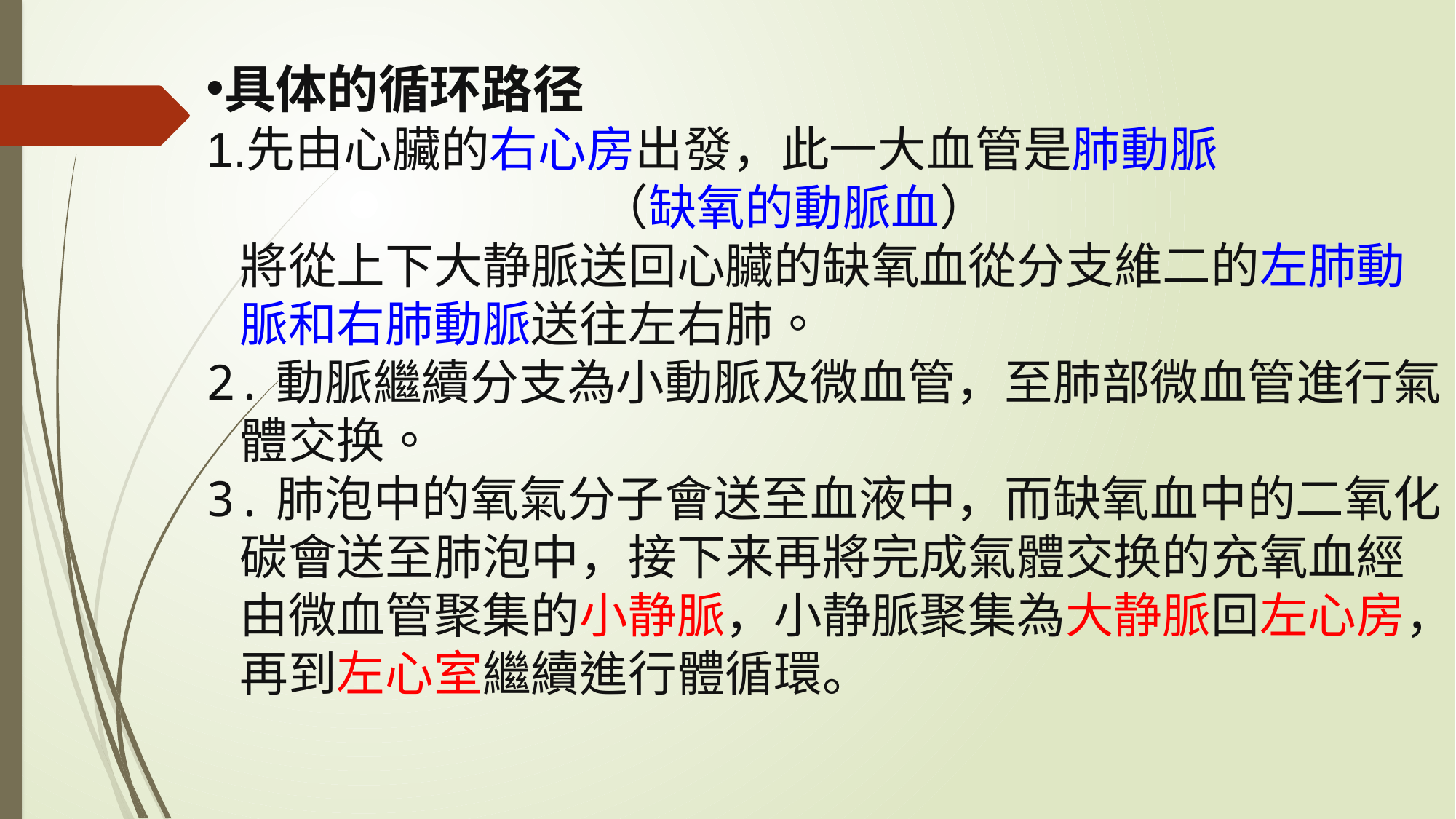

具体的循环路径
先由心臟的右心房出發，此一大血管是肺動脈
                                   （缺氧的動脈血）
  將從上下大静脈送回心臟的缺氧血從分支維二的左肺動
  脈和右肺動脈送往左右肺。
2.動脈繼續分支為小動脈及微血管，至肺部微血管進行氣
  體交换。
3.肺泡中的氧氣分子會送至血液中，而缺氧血中的二氧化
  碳會送至肺泡中，接下来再將完成氣體交换的充氧血經
  由微血管聚集的小静脈，小静脈聚集為大静脈回左心房，
  再到左心室繼續進行體循環。